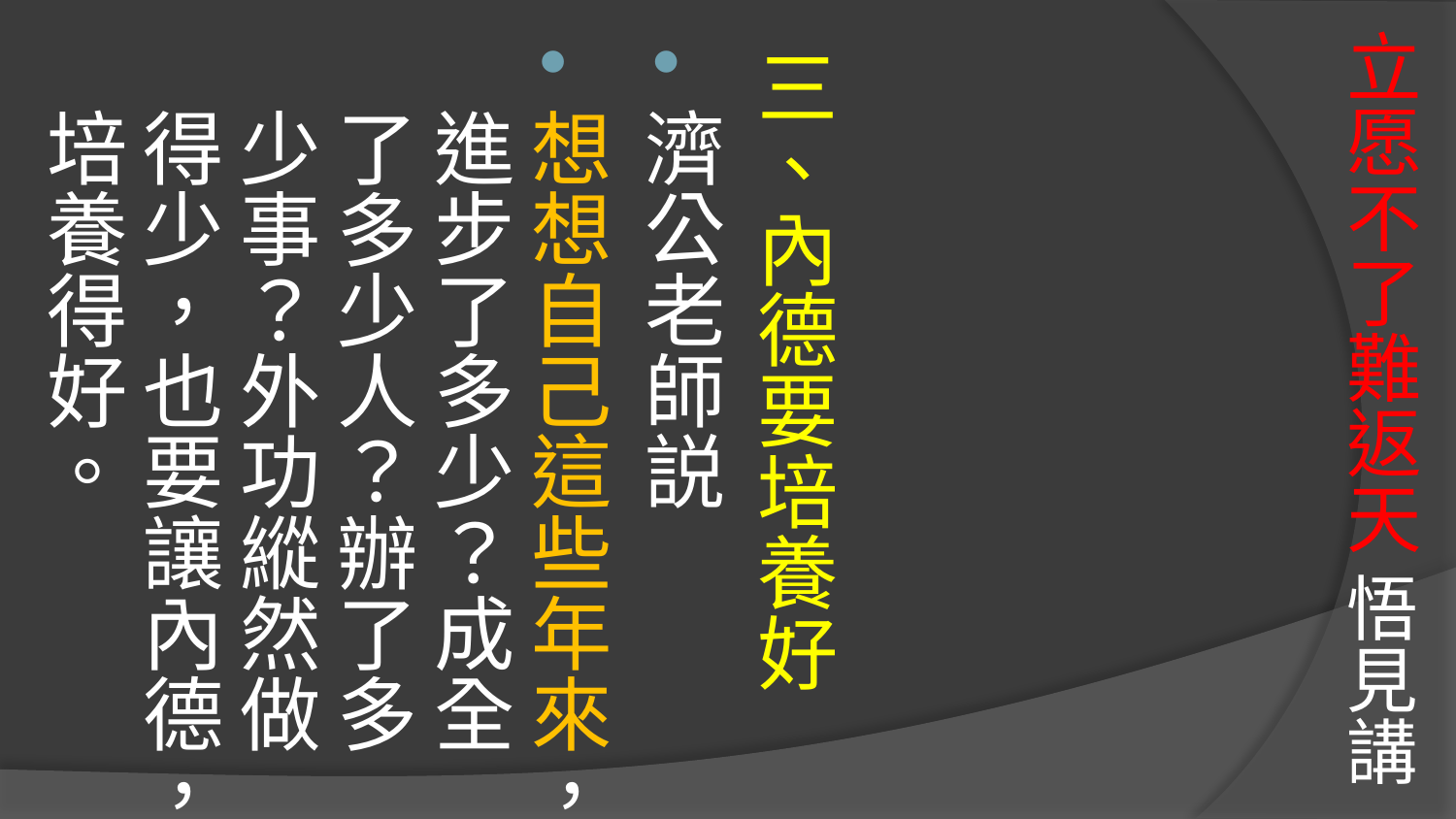

# 立愿不了難返天 悟見講
三、內德要培養好
濟公老師説
想想自己這些年來，進步了多少？成全了多少人？辦了多少事？外功縱然做得少，也要讓內德，培養得好。